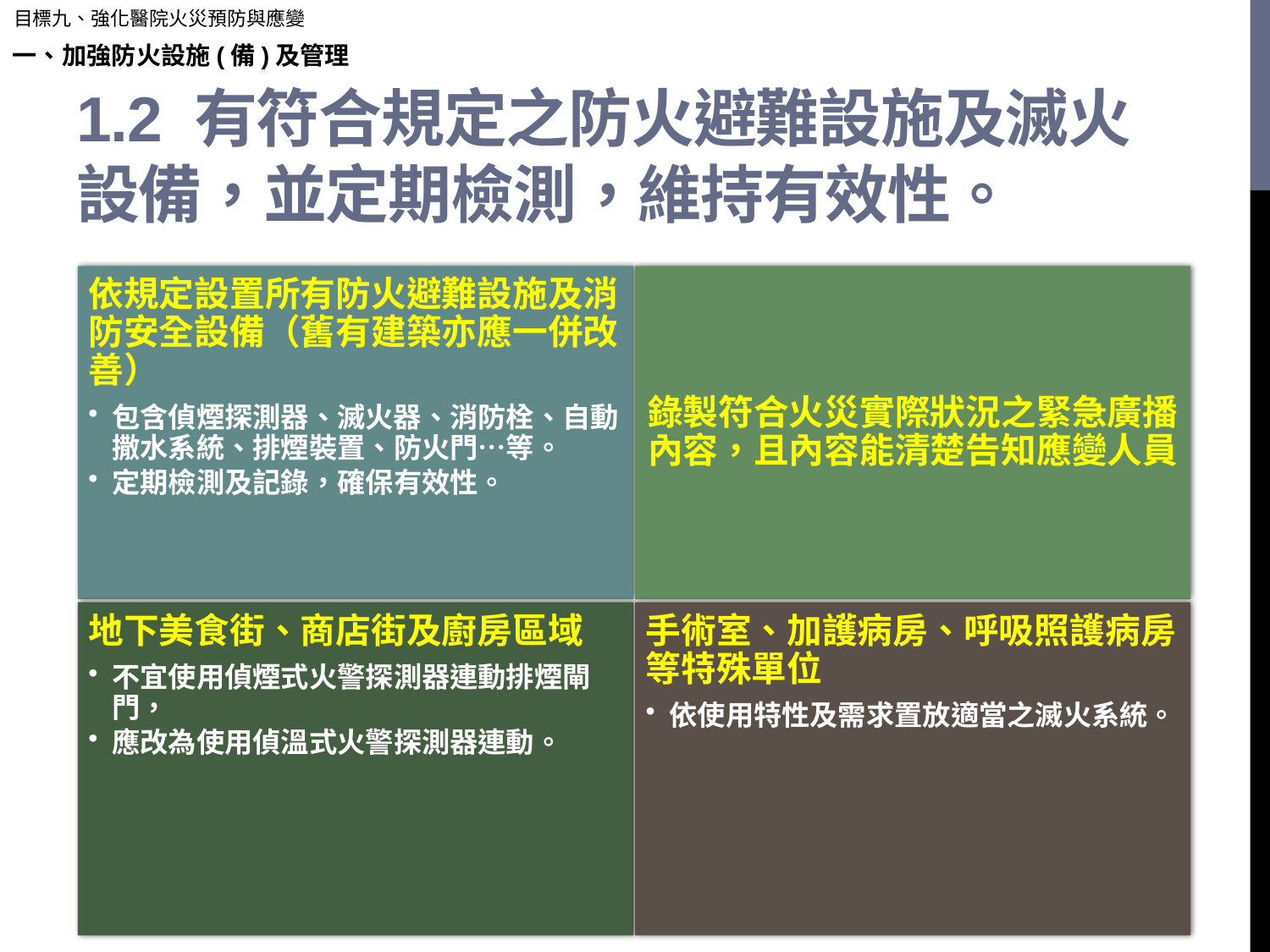

一、加強防火設施(備)及管理
# 1.2 有符合規定之防火避難設施及滅火設備，並定期檢測，維持有效性。
依規定設置所有防火避難設施及消防安全設備（舊有建築亦應一併改善）
包含偵煙探測器、滅火器、消防栓、自動撒水系統、排煙裝置、防火門…等。
定期檢測及記錄，確保有效性。
錄製符合火災實際狀況之緊急廣播內容，且內容能清楚告知應變人員
地下美食街、商店街及廚房區域
不宜使用偵煙式火警探測器連動排煙閘門，
應改為使用偵溫式火警探測器連動。
手術室、加護病房、呼吸照護病房等特殊單位
依使用特性及需求置放適當之滅火系統。